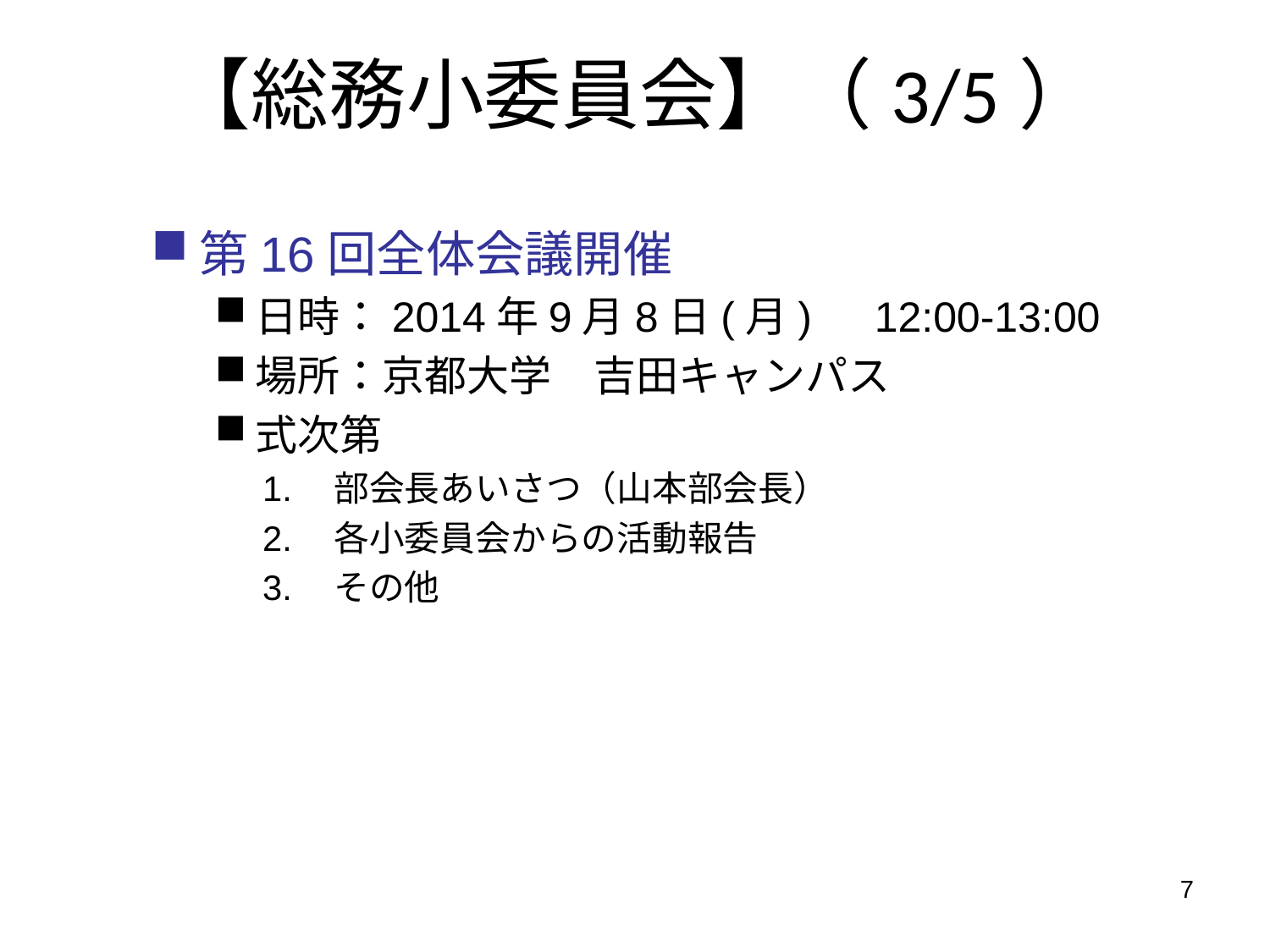

【総務小委員会】（3/5）
第16回全体会議開催
日時：2014年9月8日(月)　12:00-13:00
場所：京都大学　吉田キャンパス
式次第
部会長あいさつ（山本部会長）
各小委員会からの活動報告
その他
7